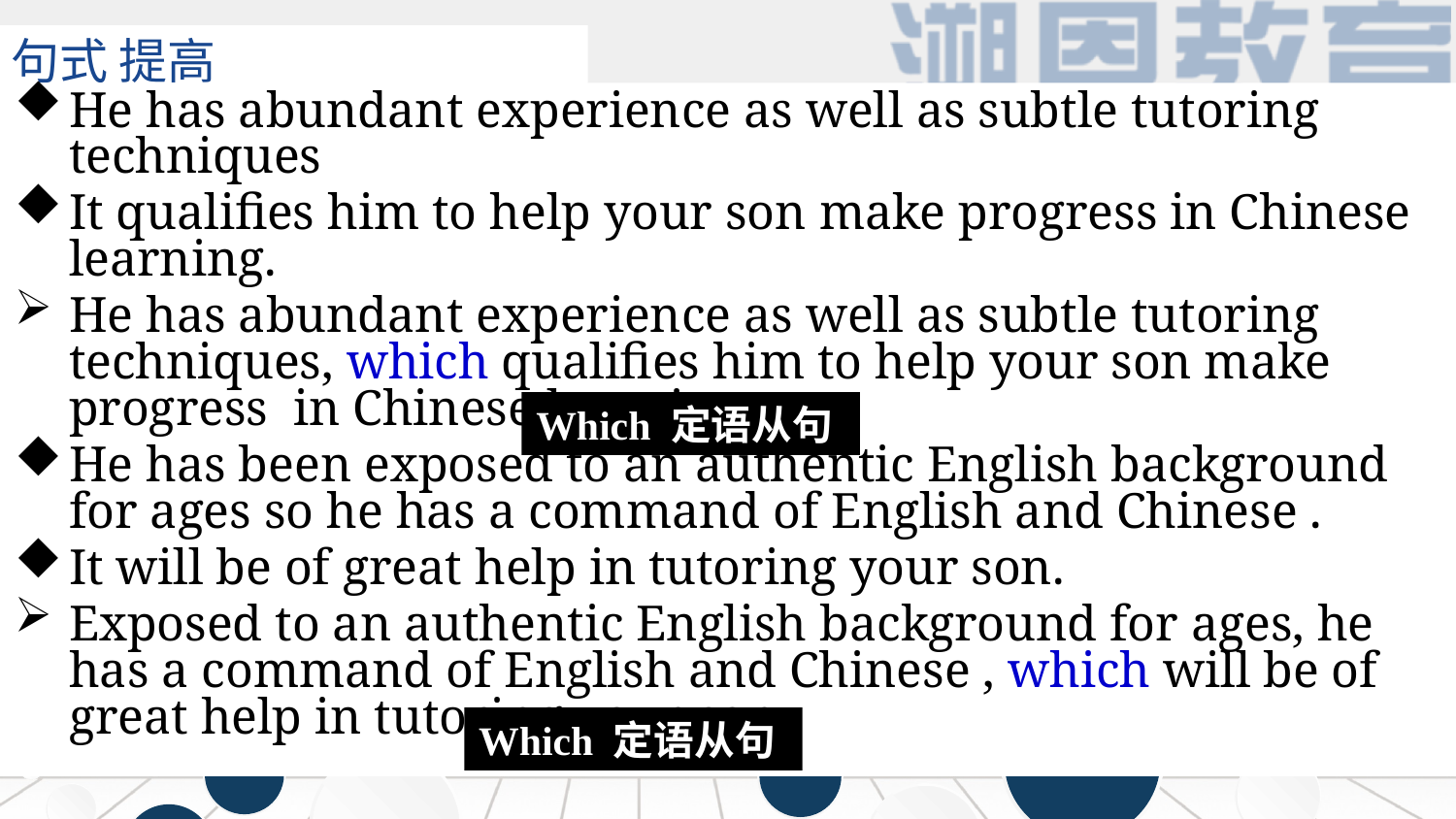

句式 提高
We provide the best way to  your business.
He has abundant experience as well as subtle tutoring techniques
It qualifies him to help your son make progress in Chinese learning.
He has abundant experience as well as subtle tutoring techniques, which qualifies him to help your son make progress  in Chinese learning.
He has been exposed to an authentic English background for ages so he has a command of English and Chinese .
It will be of great help in tutoring your son.
Exposed to an authentic English background for ages, he has a command of English and Chinese , which will be of great help in tutoring your son.

Which 定语从句

Which 定语从句